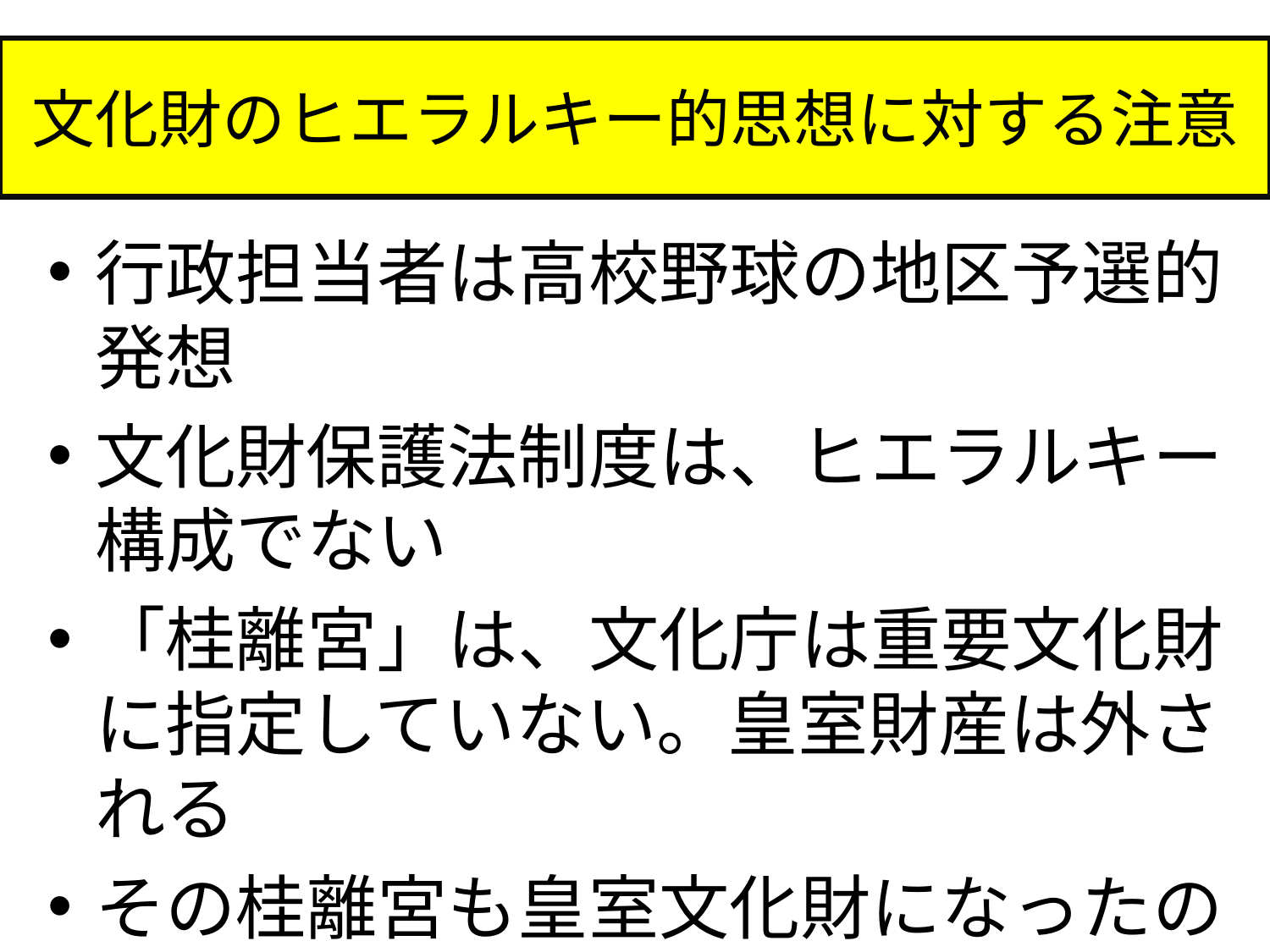

# 文化財のヒエラルキー的思想に対する注意
行政担当者は高校野球の地区予選的発想
文化財保護法制度は、ヒエラルキー構成でない
「桂離宮」は、文化庁は重要文化財に指定していない。皇室財産は外される
その桂離宮も皇室文化財になったのは明治維新後のこと。